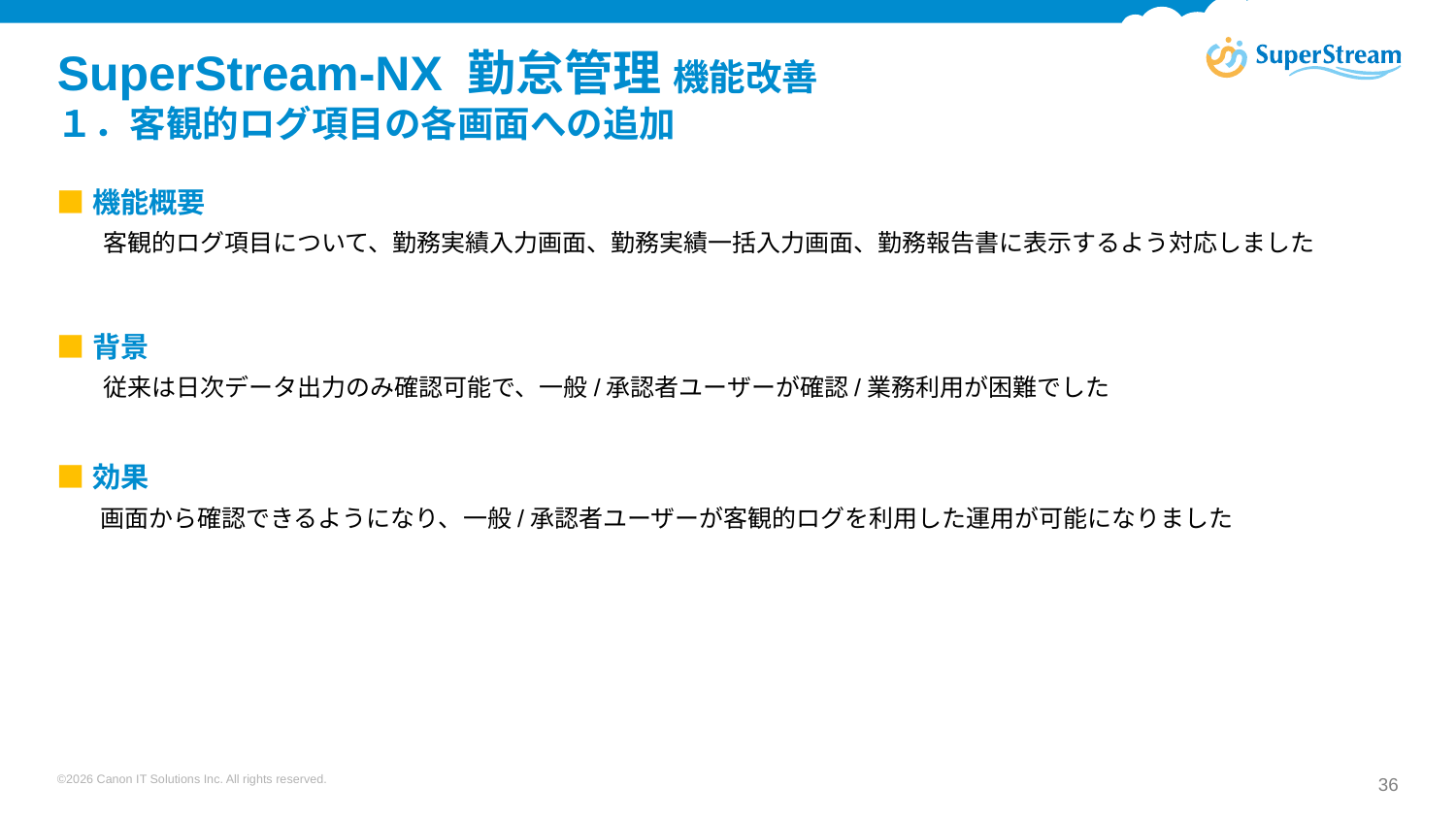

# SuperStream-NX 勤怠管理 機能改善 １．客観的ログ項目の各画面への追加
■機能概要
　　客観的ログ項目について、勤務実績入力画面、勤務実績一括入力画面、勤務報告書に表示するよう対応しました
■背景
　　従来は日次データ出力のみ確認可能で、一般/承認者ユーザーが確認/業務利用が困難でした
■効果
　　画面から確認できるようになり、一般/承認者ユーザーが客観的ログを利用した運用が可能になりました
©2026 Canon IT Solutions Inc. All rights reserved.
36